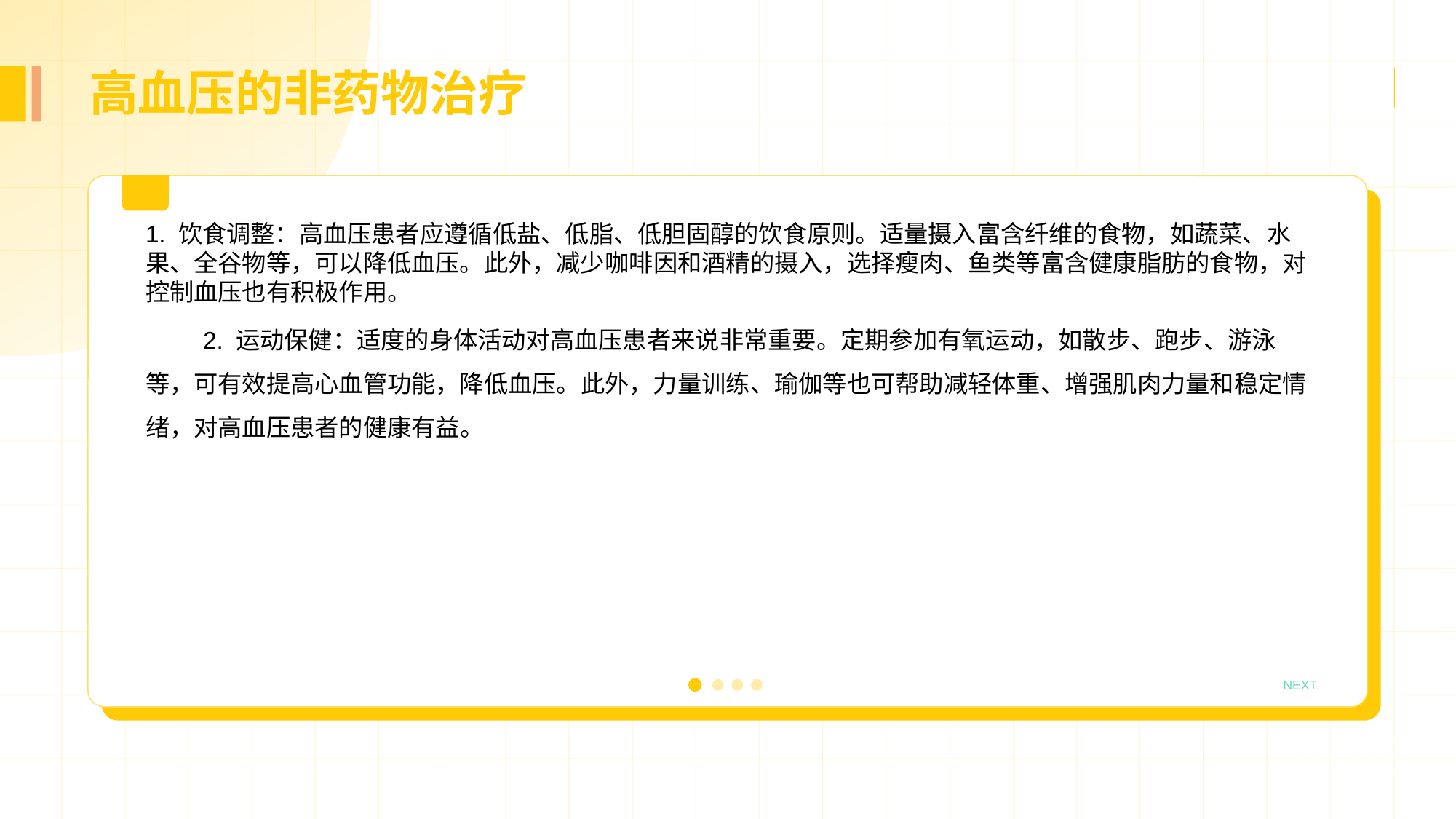

高血压的非药物治疗

NEXT

1. 饮食调整：高血压患者应遵循低盐、低脂、低胆固醇的饮食原则。适量摄入富含纤维的食物，如蔬菜、水果、全谷物等，可以降低血压。此外，减少咖啡因和酒精的摄入，选择瘦肉、鱼类等富含健康脂肪的食物，对控制血压也有积极作用。
   2. 运动保健：适度的身体活动对高血压患者来说非常重要。定期参加有氧运动，如散步、跑步、游泳等，可有效提高心血管功能，降低血压。此外，力量训练、瑜伽等也可帮助减轻体重、增强肌肉力量和稳定情绪，对高血压患者的健康有益。